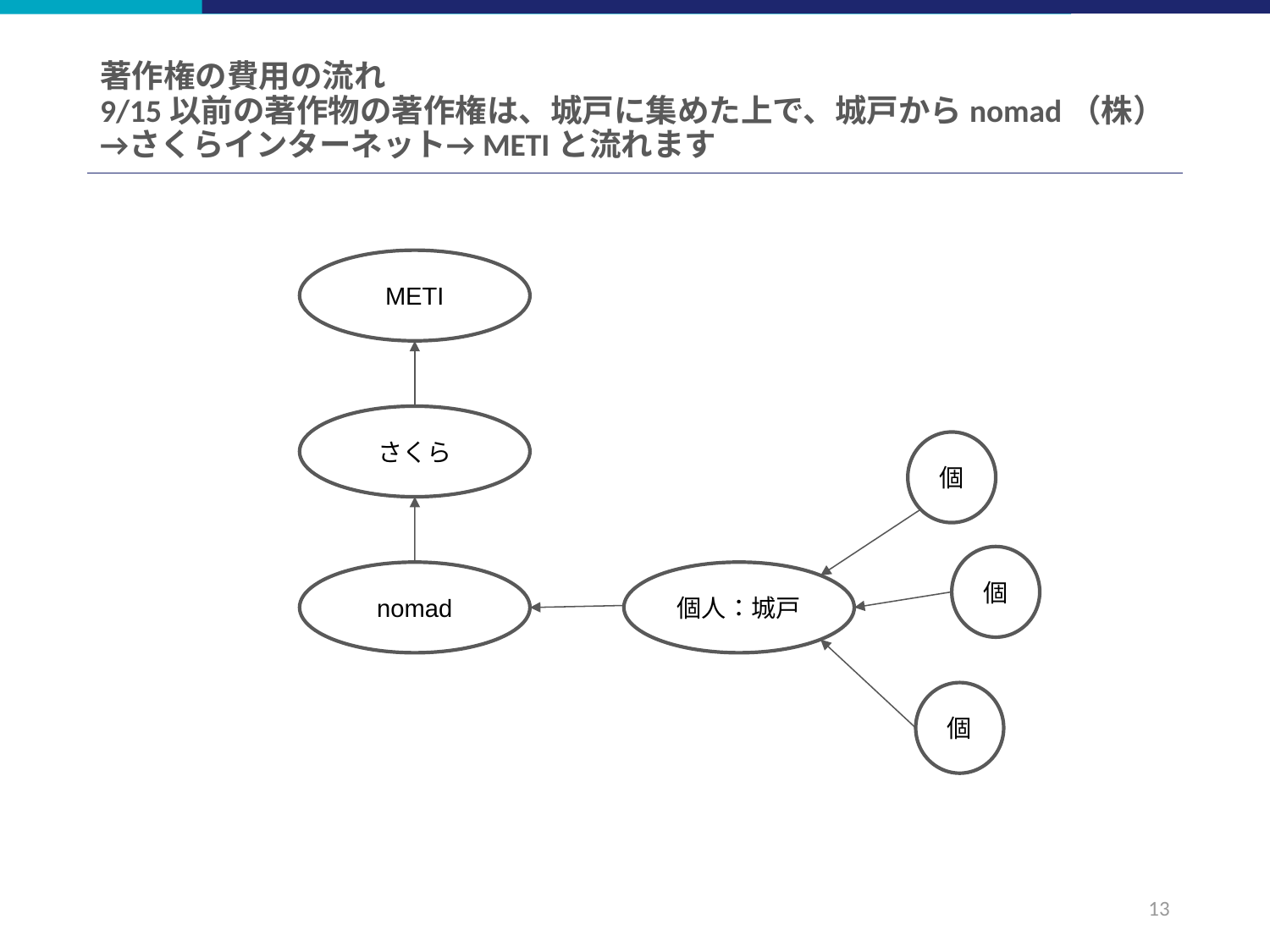

# 著作権の費用の流れ 9/15以前の著作物の著作権は、城戸に集めた上で、城戸からnomad（株）→さくらインターネット→METIと流れます
METI
さくら
個
個
nomad
個人：城戸
個
13